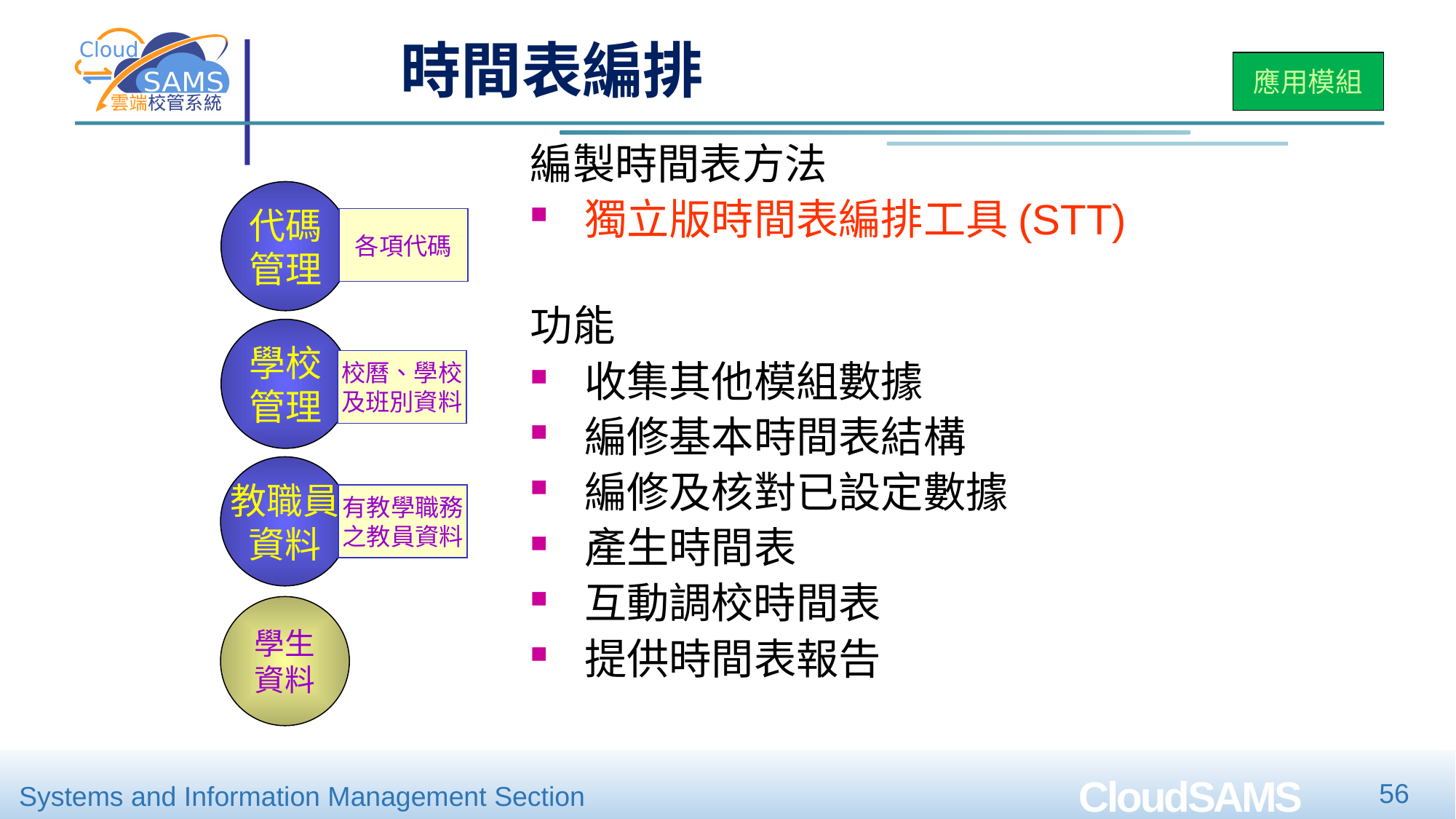

時間表編排

應用模組
編製時間表方法
獨立版時間表編排工具(STT)

功能
收集其他模組數據
編修基本時間表結構
編修及核對已設定數據
產生時間表
互動調校時間表
提供時間表報告

代碼
管理
各項代碼
學校
管理
校曆、學校
及班別資料
教職員
資料
有教學職務
之教員資料

學生
資料
56